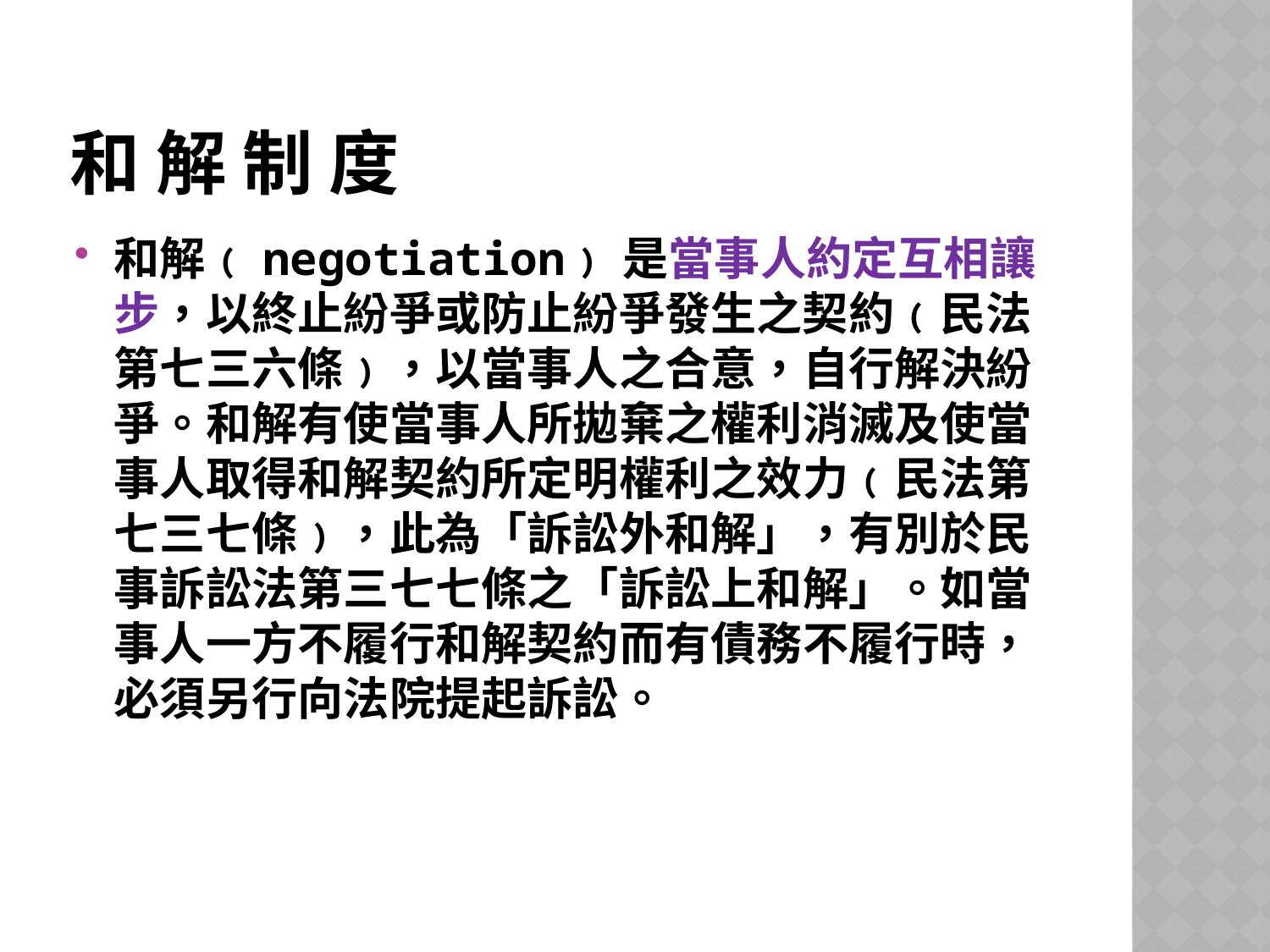

# 和 解 制 度
和解﹙negotiation﹚是當事人約定互相讓步，以終止紛爭或防止紛爭發生之契約﹙民法第七三六條﹚，以當事人之合意，自行解決紛爭。和解有使當事人所拋棄之權利消滅及使當事人取得和解契約所定明權利之效力﹙民法第七三七條﹚，此為「訴訟外和解」，有別於民事訴訟法第三七七條之「訴訟上和解」。如當事人一方不履行和解契約而有債務不履行時，必須另行向法院提起訴訟。